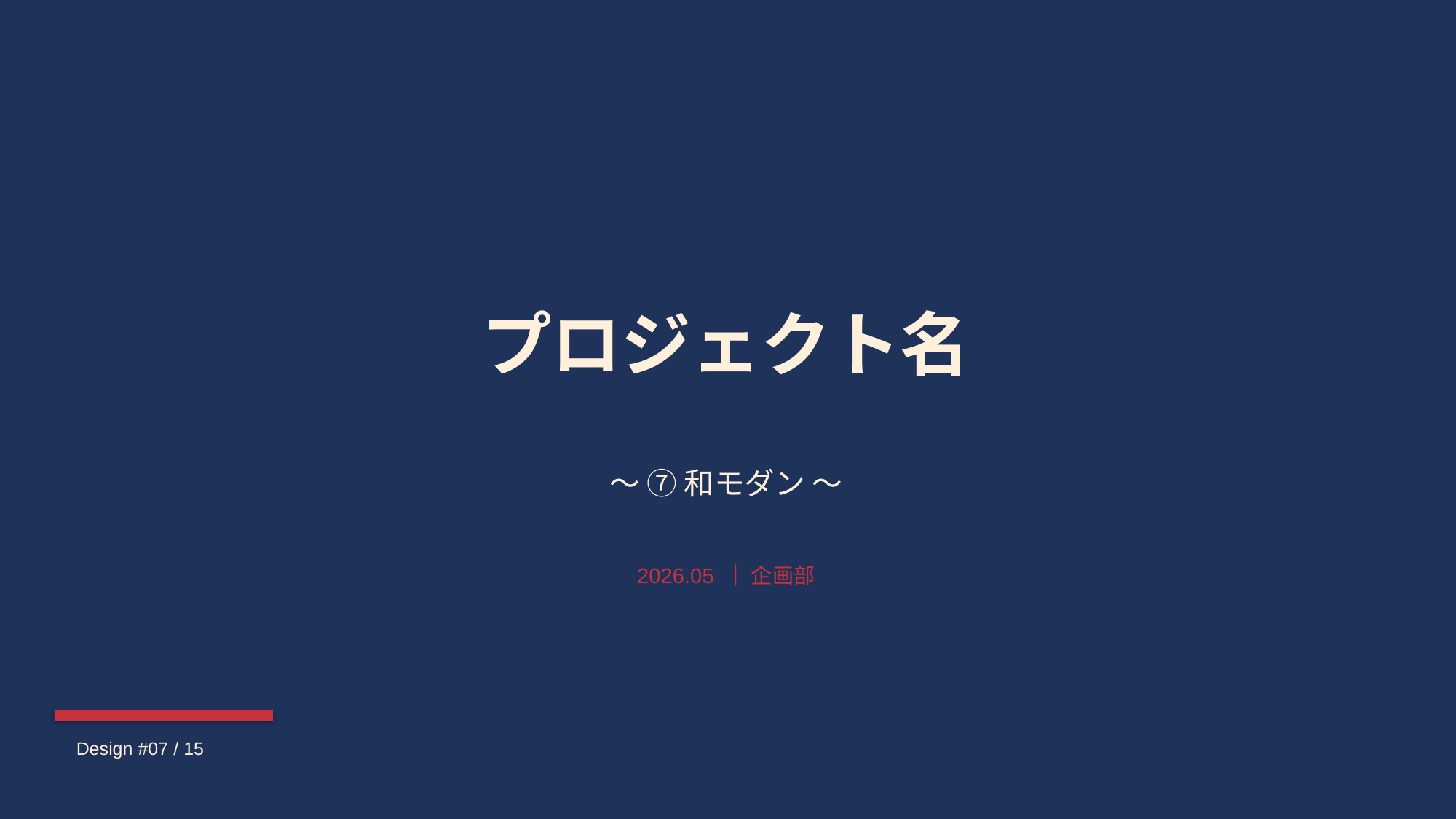

プロジェクト名
〜 ⑦ 和モダン 〜
2026.05 ｜ 企画部

Design #07 / 15